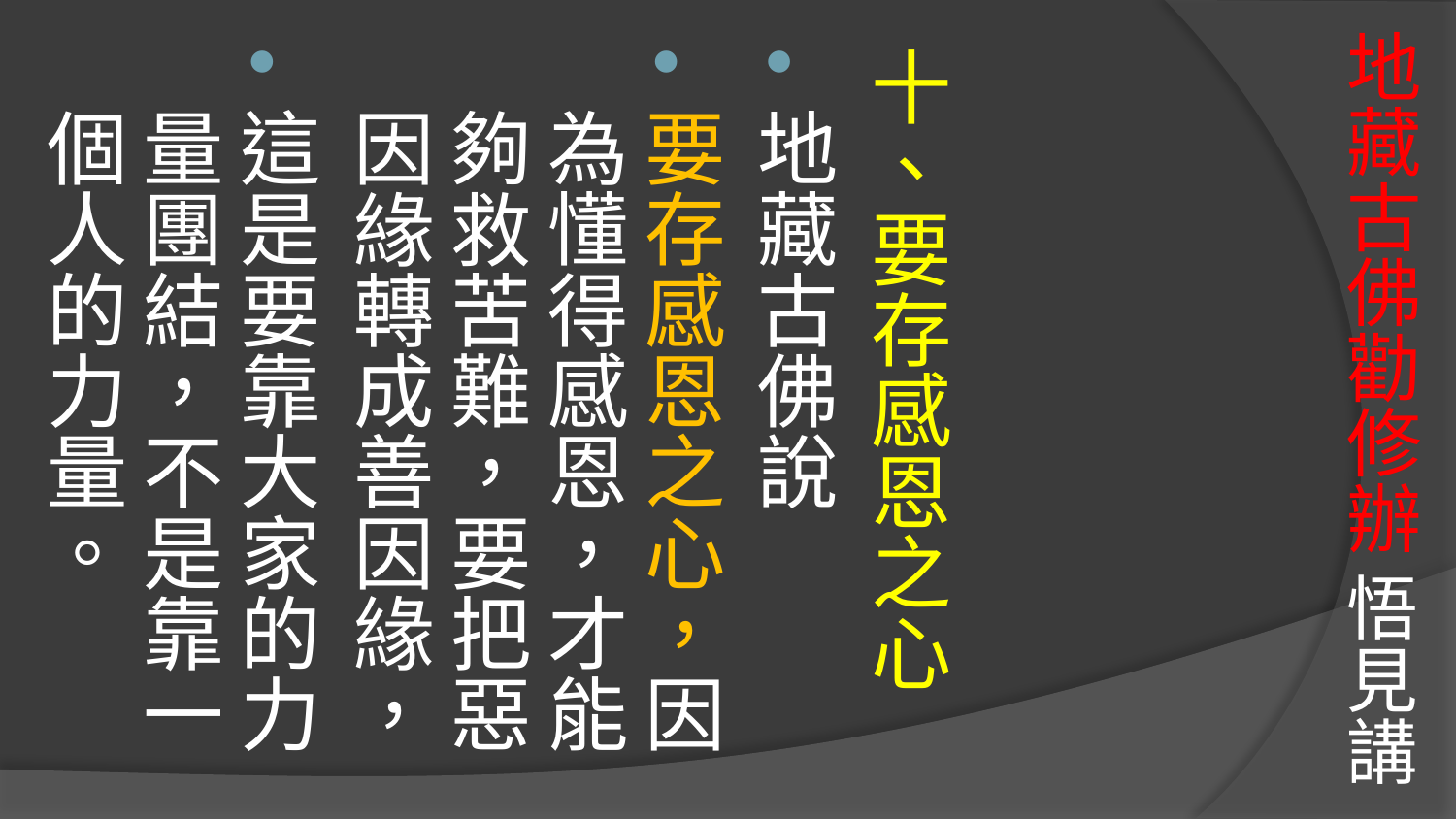

# 地藏古佛勸修辦 悟見講
十、要存感恩之心
地藏古佛說
要存感恩之心，因為懂得感恩，才能夠救苦難，要把惡因緣轉成善因緣，
這是要靠大家的力量團結，不是靠一個人的力量。